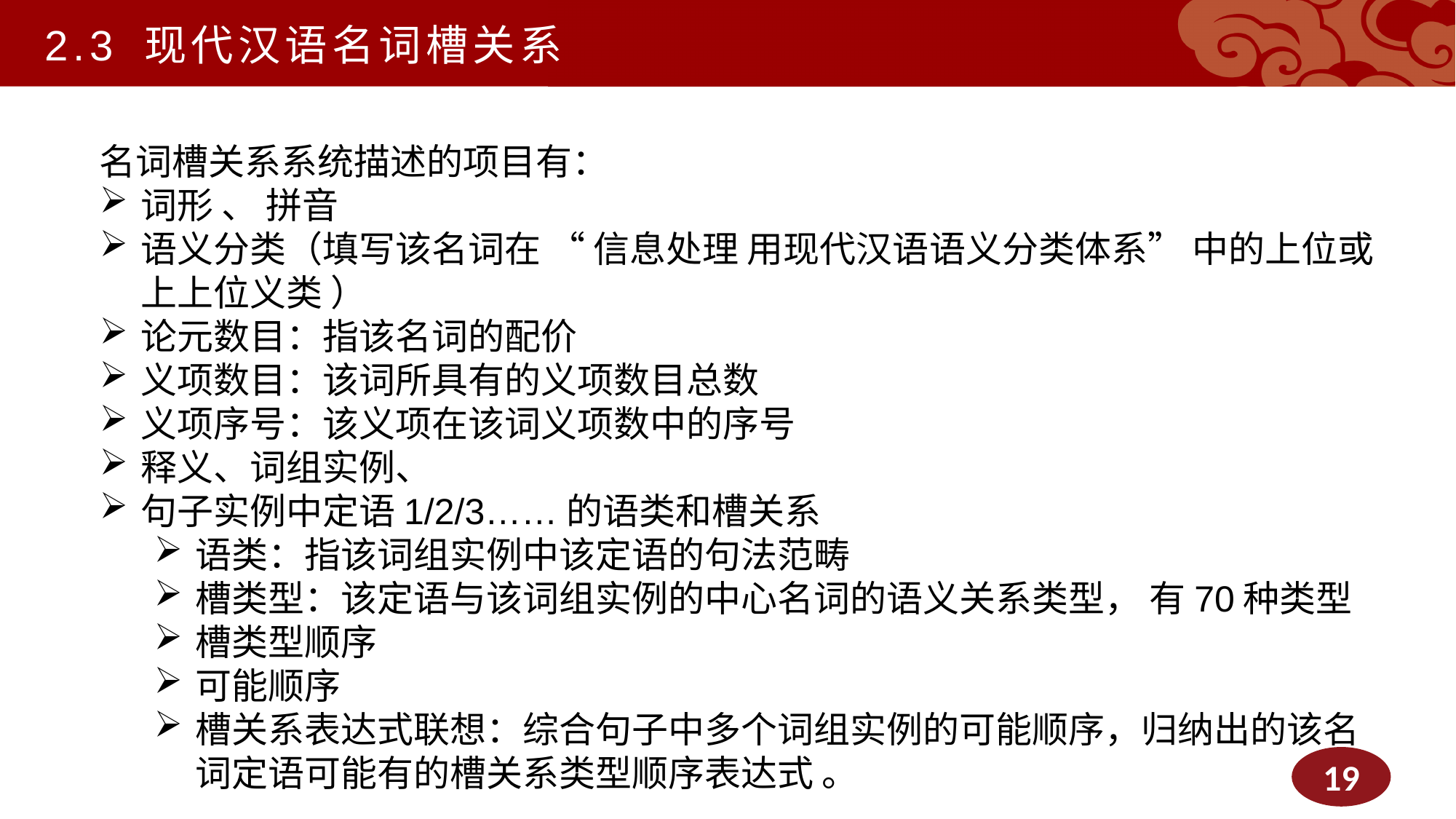

2.3 现代汉语名词槽关系

名词槽关系系统描述的项目有：
词形 、 拼音
语义分类（填写该名词在 “ 信息处理 用现代汉语语义分类体系” 中的上位或上上位义类 ）
论元数目：指该名词的配价
义项数目：该词所具有的义项数目总数
义项序号：该义项在该词义项数中的序号
释义、词组实例、
句子实例中定语1/2/3……的语类和槽关系
语类：指该词组实例中该定语的句法范畴
槽类型：该定语与该词组实例的中心名词的语义关系类型， 有70种类型
槽类型顺序
可能顺序
槽关系表达式联想：综合句子中多个词组实例的可能顺序，归纳出的该名词定语可能有的槽关系类型顺序表达式 。